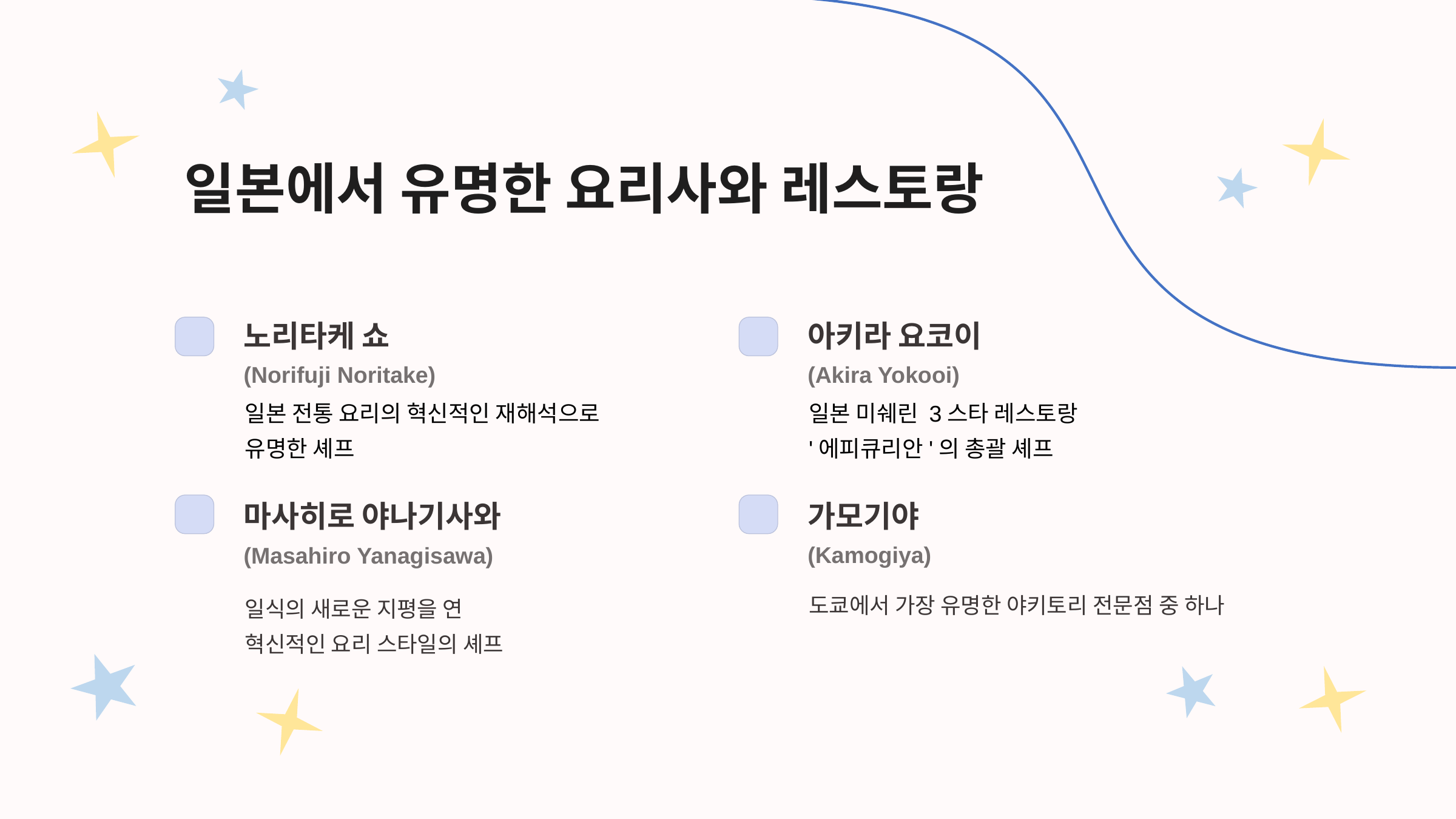

일본에서 유명한 요리사와 레스토랑

노리타케 쇼
(Norifuji Noritake)
아키라 요코이
(Akira Yokooi)

일본 전통 요리의 혁신적인 재해석으로
유명한 셰프
일본 미쉐린 3스타 레스토랑
'에피큐리안'의 총괄 셰프
마사히로 야나기사와
(Masahiro Yanagisawa)
가모기야
(Kamogiya)

도쿄에서 가장 유명한 야키토리 전문점 중 하나
일식의 새로운 지평을 연
혁신적인 요리 스타일의 셰프